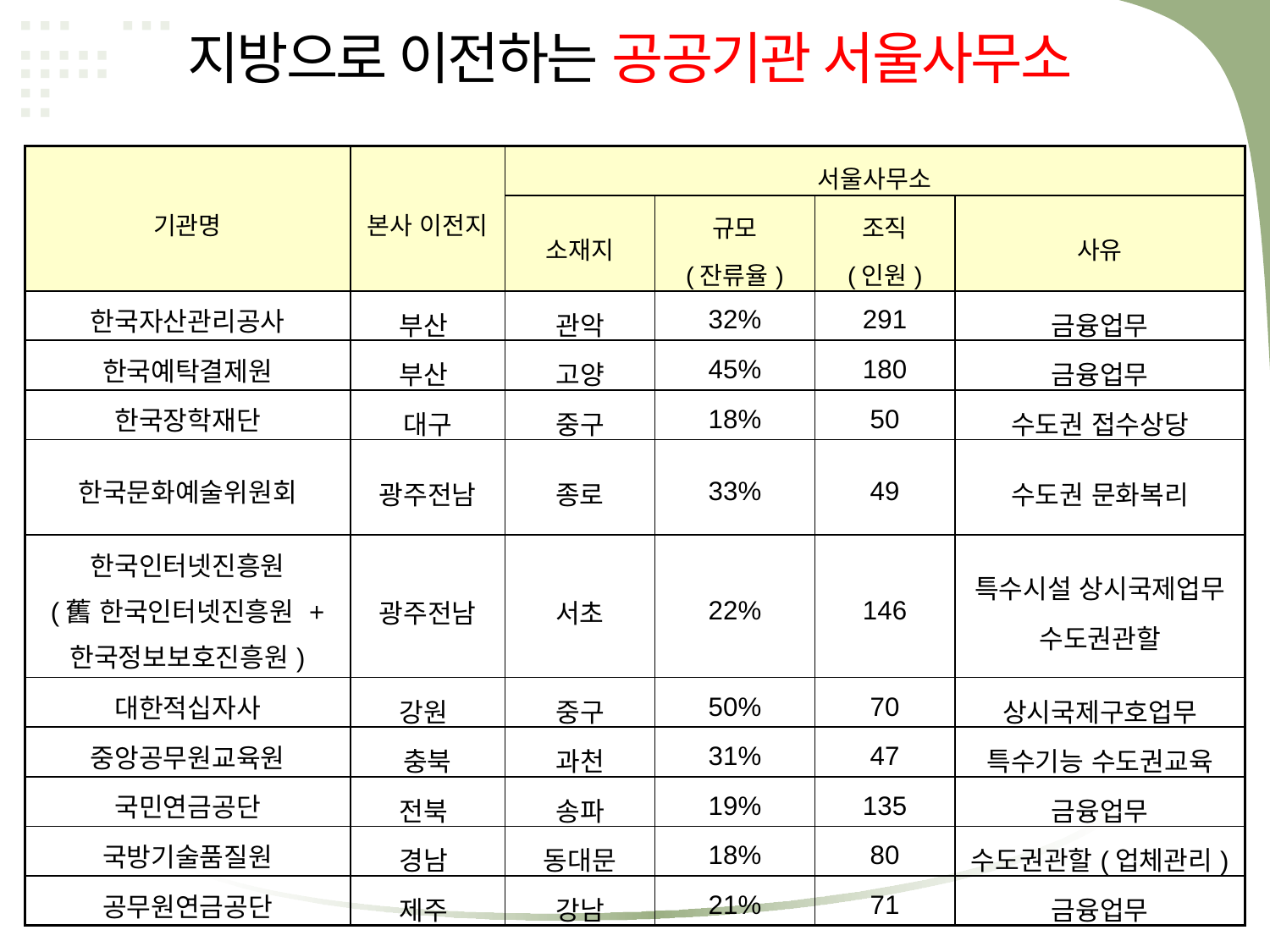

지방으로 이전하는 공공기관 서울사무소
| 기관명 | 본사 이전지 | 서울사무소 |  |  |  |
| --- | --- | --- | --- | --- | --- |
|  |  | 소재지 | 규모 (잔류율) | 조직 (인원) | 사유 |
| 한국자산관리공사 | 부산 | 관악 | 32% | 291 | 금융업무 |
| 한국예탁결제원 | 부산 | 고양 | 45% | 180 | 금융업무 |
| 한국장학재단 | 대구 | 중구 | 18% | 50 | 수도권 접수상당 |
| 한국문화예술위원회 | 광주전남 | 종로 | 33% | 49 | 수도권 문화복리 |
| 한국인터넷진흥원 (舊 한국인터넷진흥원 + 한국정보보호진흥원) | 광주전남 | 서초 | 22% | 146 | 특수시설 상시국제업무 수도권관할 |
| 대한적십자사 | 강원 | 중구 | 50% | 70 | 상시국제구호업무 |
| 중앙공무원교육원 | 충북 | 과천 | 31% | 47 | 특수기능 수도권교육 |
| 국민연금공단 | 전북 | 송파 | 19% | 135 | 금융업무 |
| 국방기술품질원 | 경남 | 동대문 | 18% | 80 | 수도권관할(업체관리) |
| 공무원연금공단 | 제주 | 강남 | 21% | 71 | 금융업무 |